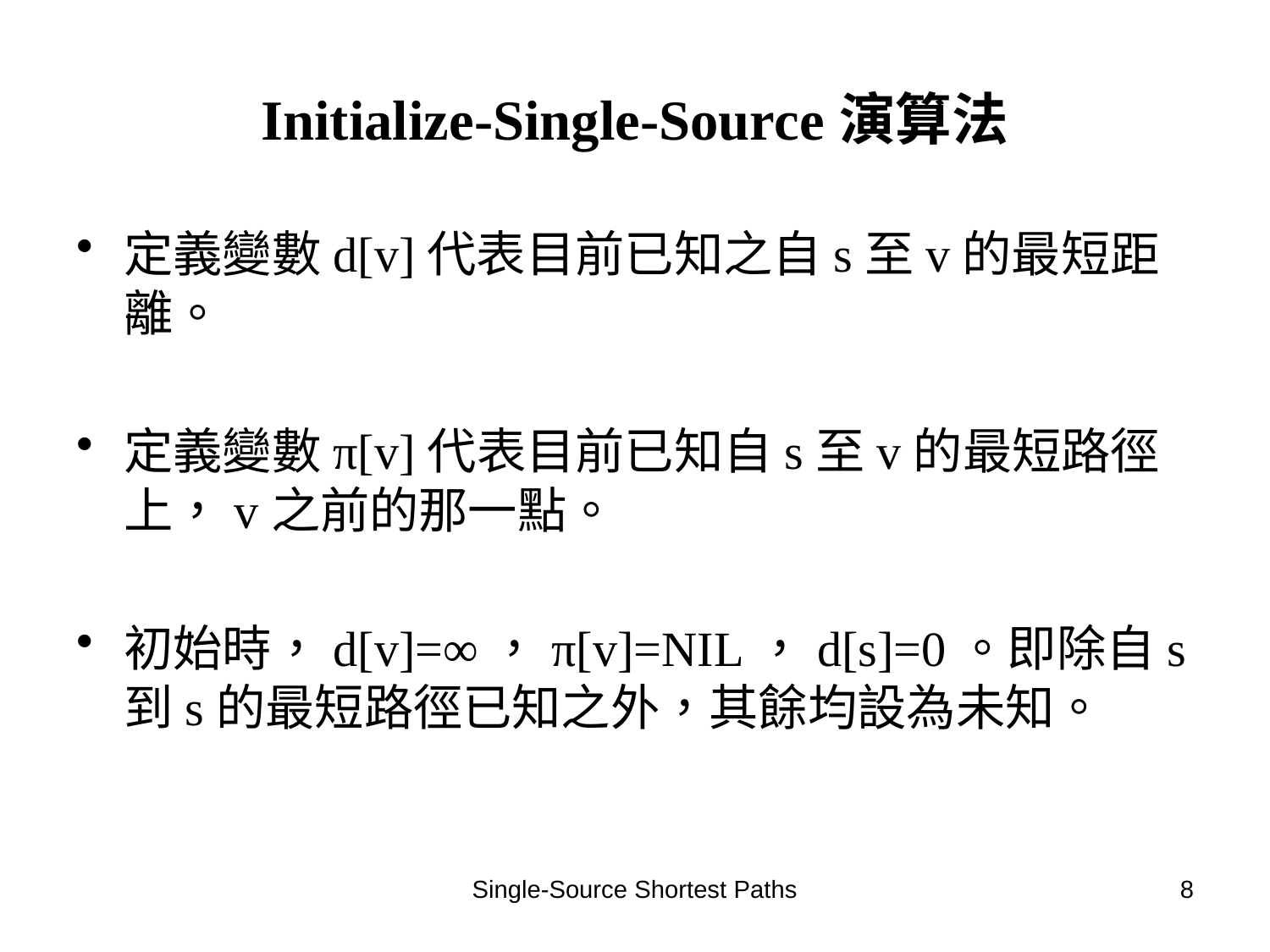

# Initialize-Single-Source演算法
定義變數d[v]代表目前已知之自s至v的最短距離。

定義變數π[v]代表目前已知自s至v的最短路徑上，v之前的那一點。

初始時，d[v]=∞，π[v]=NIL，d[s]=0。即除自s到s的最短路徑已知之外，其餘均設為未知。
Single-Source Shortest Paths
8